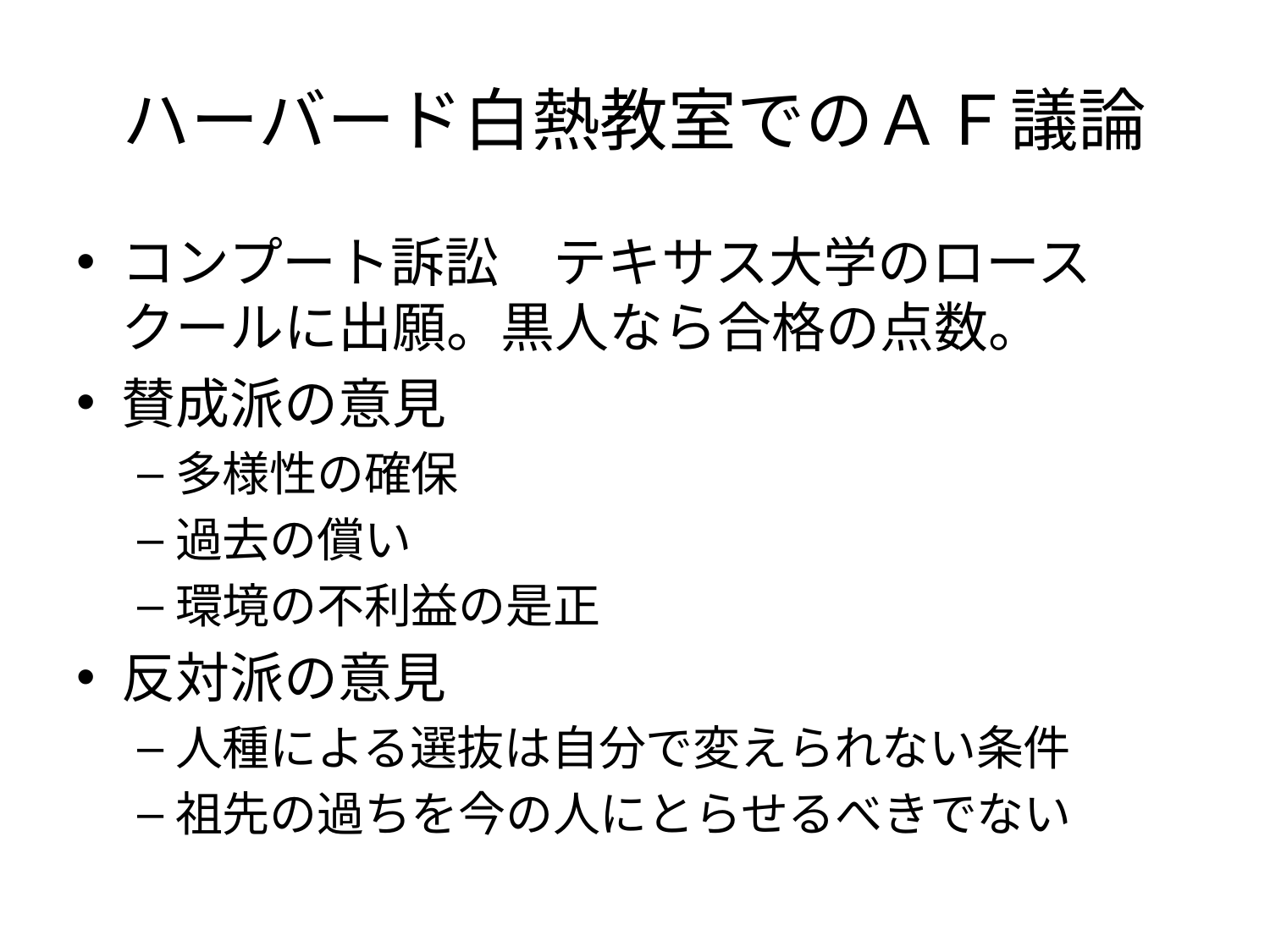

# ハーバード白熱教室でのＡＦ議論
コンプート訴訟　テキサス大学のロースクールに出願。黒人なら合格の点数。
賛成派の意見
多様性の確保
過去の償い
環境の不利益の是正
反対派の意見
人種による選抜は自分で変えられない条件
祖先の過ちを今の人にとらせるべきでない